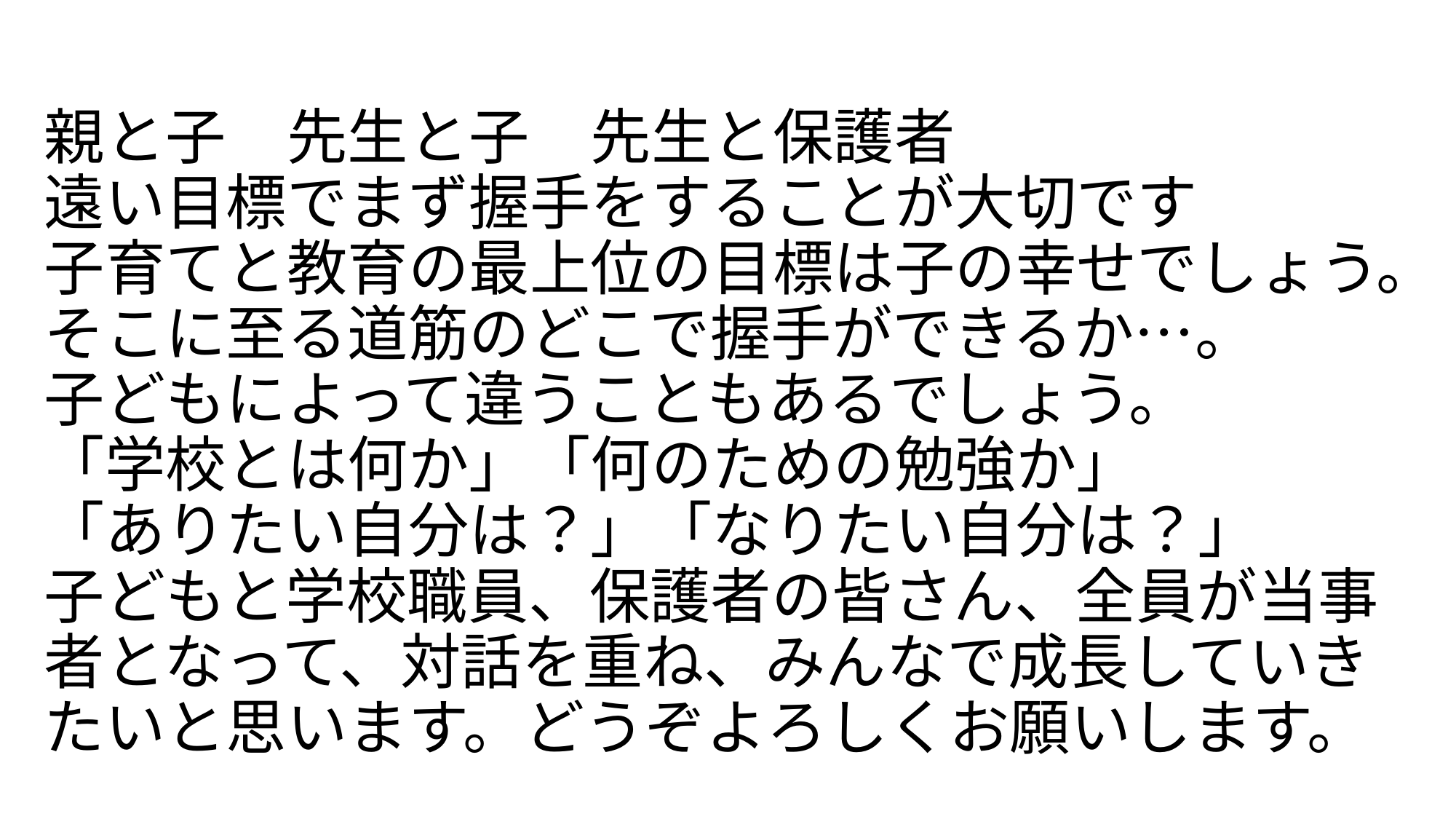

# 親と子　先生と子　先生と保護者 遠い目標でまず握手をすることが大切です 子育てと教育の最上位の目標は子の幸せでしょう。そこに至る道筋のどこで握手ができるか…。 子どもによって違うこともあるでしょう。 「学校とは何か」「何のための勉強か」 「ありたい自分は？」「なりたい自分は？」 子どもと学校職員、保護者の皆さん、全員が当事者となって、対話を重ね、みんなで成長していきたいと思います。どうぞよろしくお願いします。